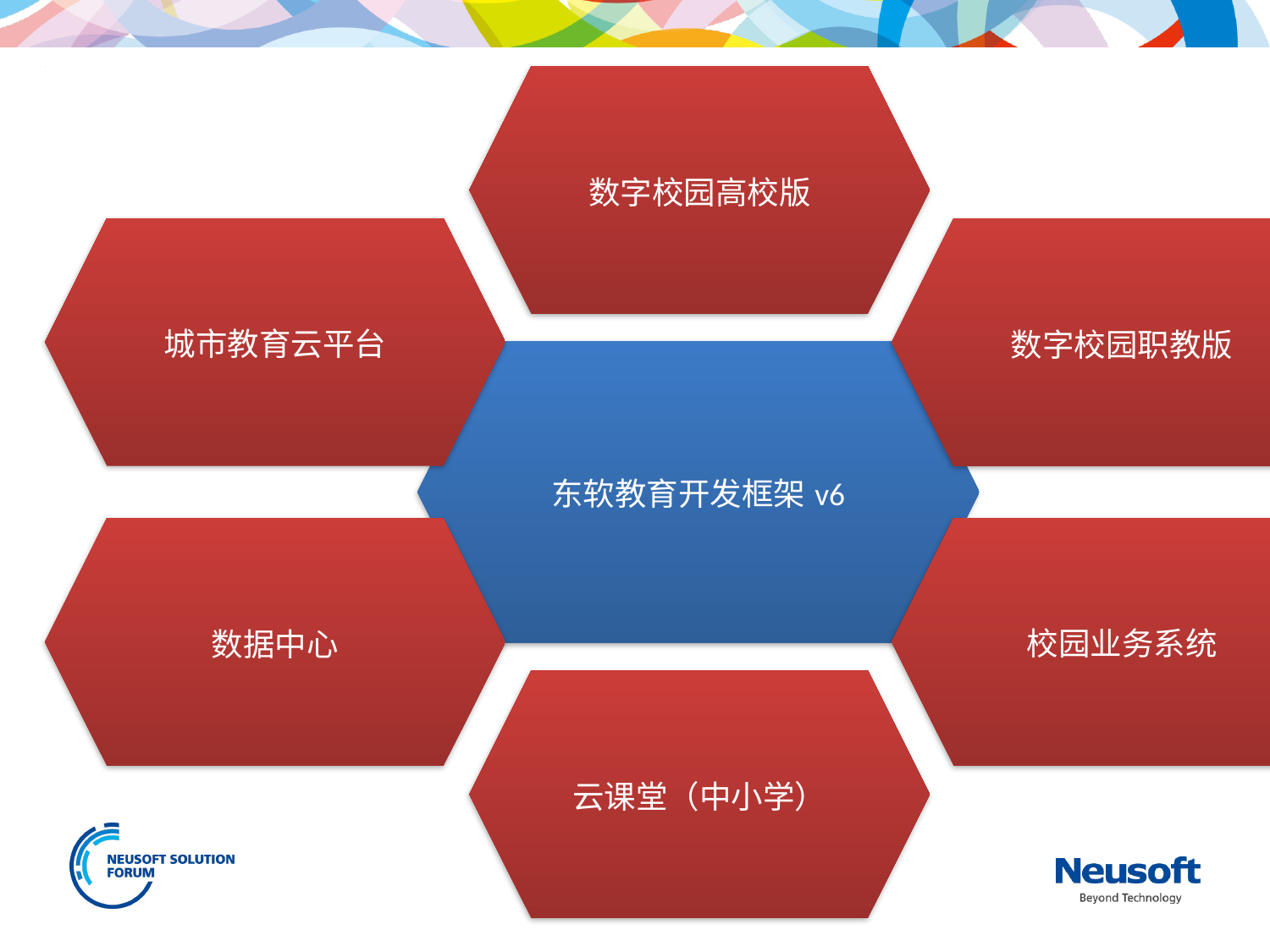

东软教育开发框架v6
数字校园高校版
数字校园职教版
校园业务系统
数据中心
城市教育云平台
云课堂（中小学）